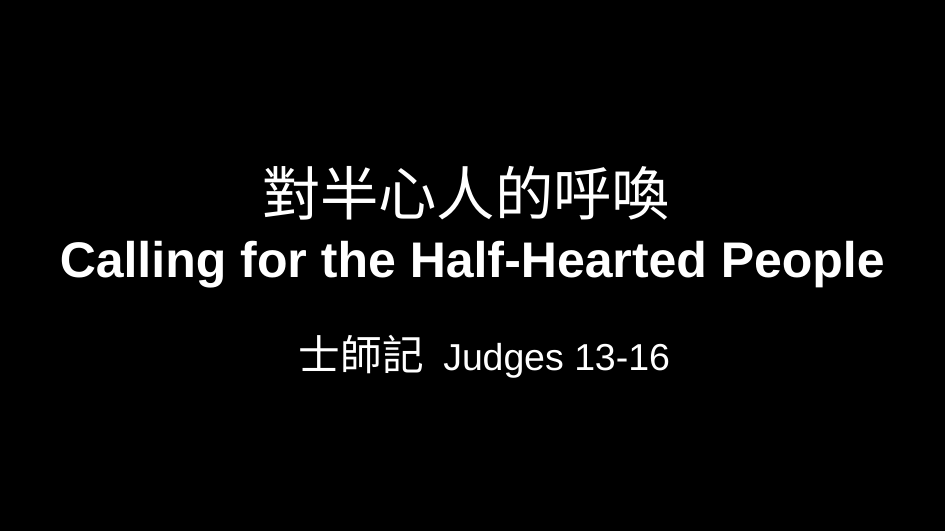

# 對半心人的呼喚 Calling for the Half-Hearted People
士師記 Judges 13-16